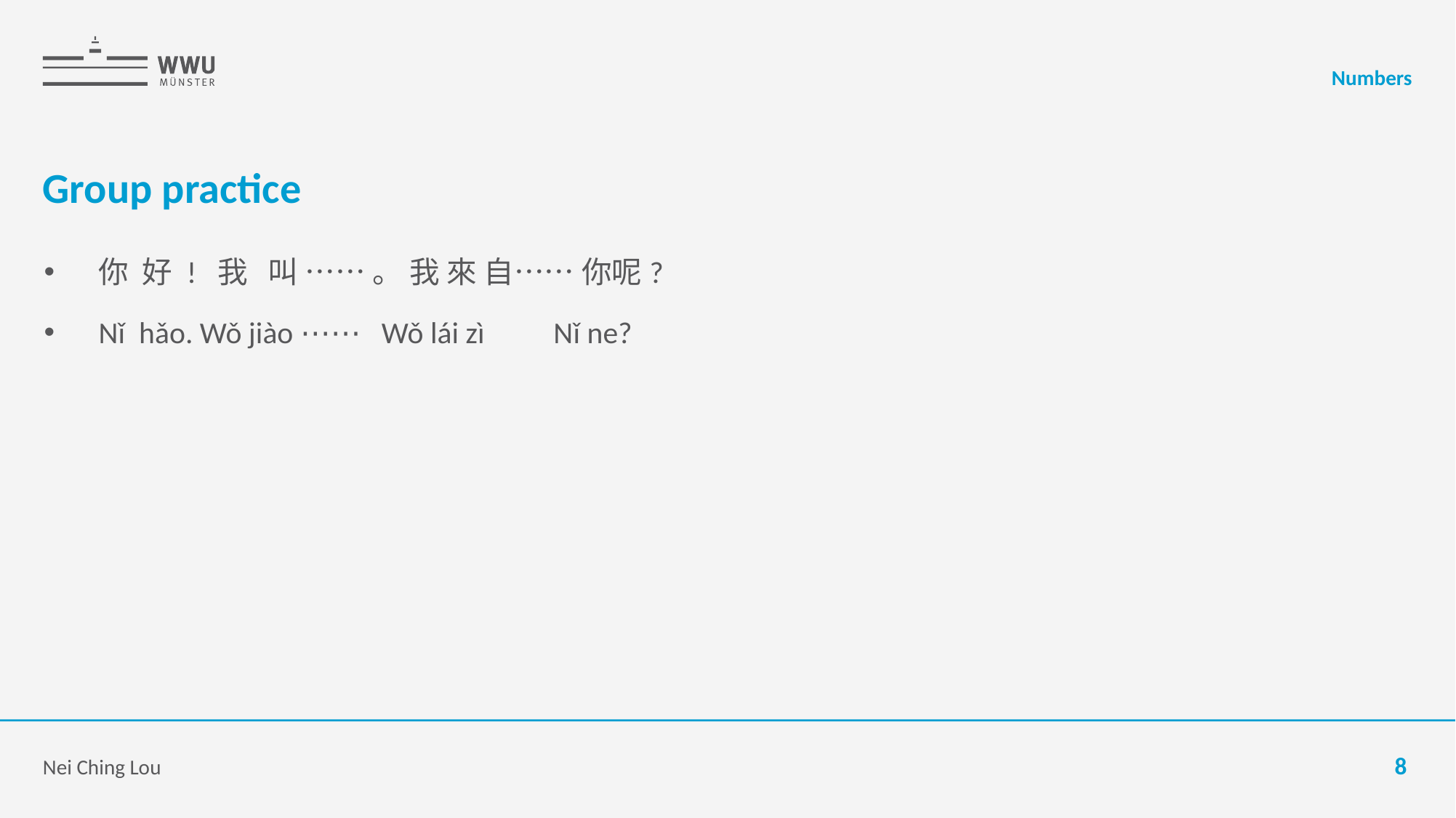

Numbers
# Group practice
你  好 !  我   叫 ⋯⋯ 。 我 來 自⋯⋯ 你呢?
Nǐ  hǎo. Wǒ jiào ⋯⋯   Wǒ lái zì          Nǐ ne?

Nei Ching Lou
8